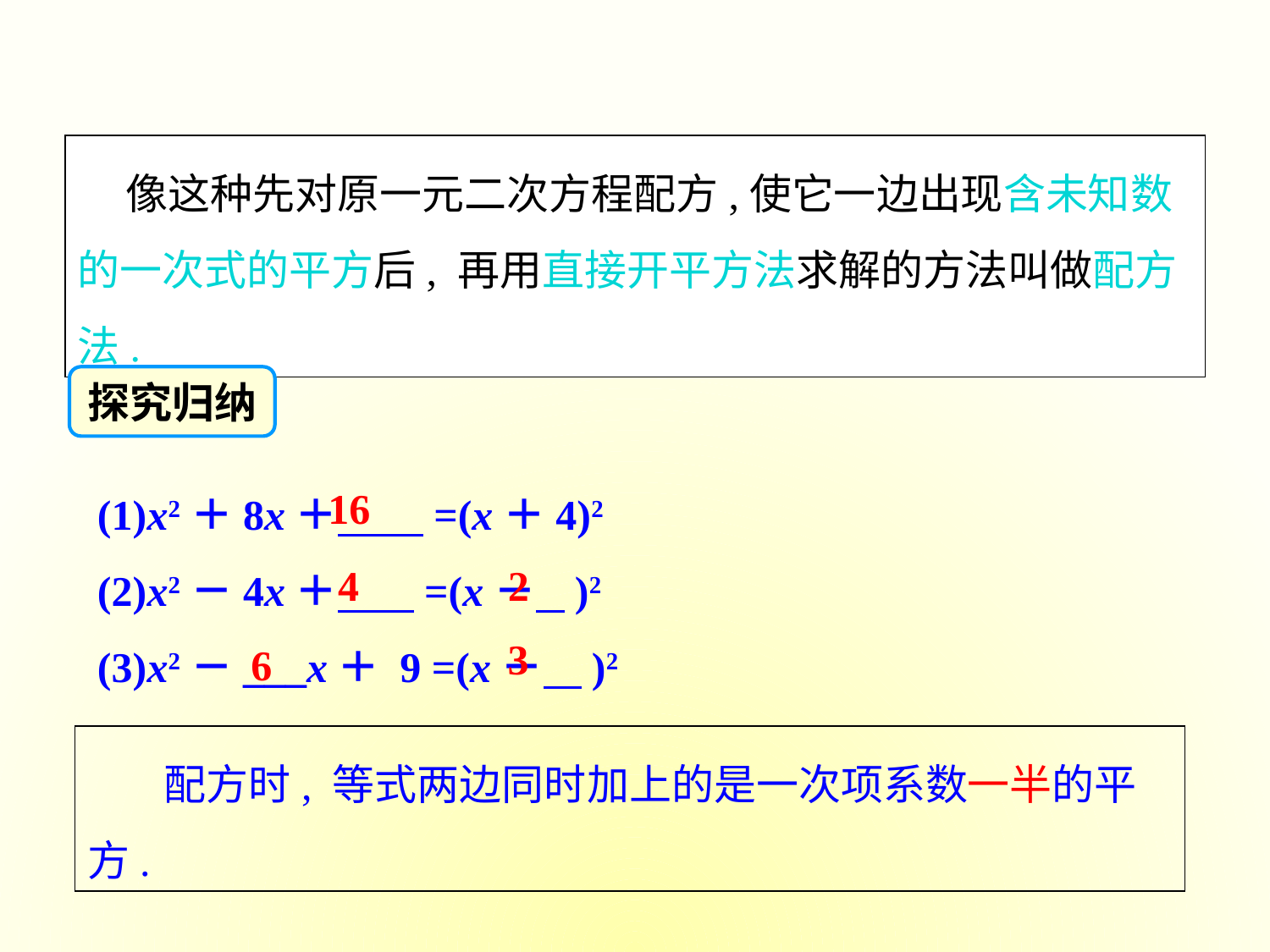

像这种先对原一元二次方程配方,使它一边出现含未知数的一次式的平方后, 再用直接开平方法求解的方法叫做配方法.
探究归纳
(1)x2＋8x＋         =(x＋4)2
(2)x2－4x＋        =(x－   )2
(3)x2－___x＋ 9 =(x－    )2
16
4
2
3
6
       配方时, 等式两边同时加上的是一次项系数一半的平方.